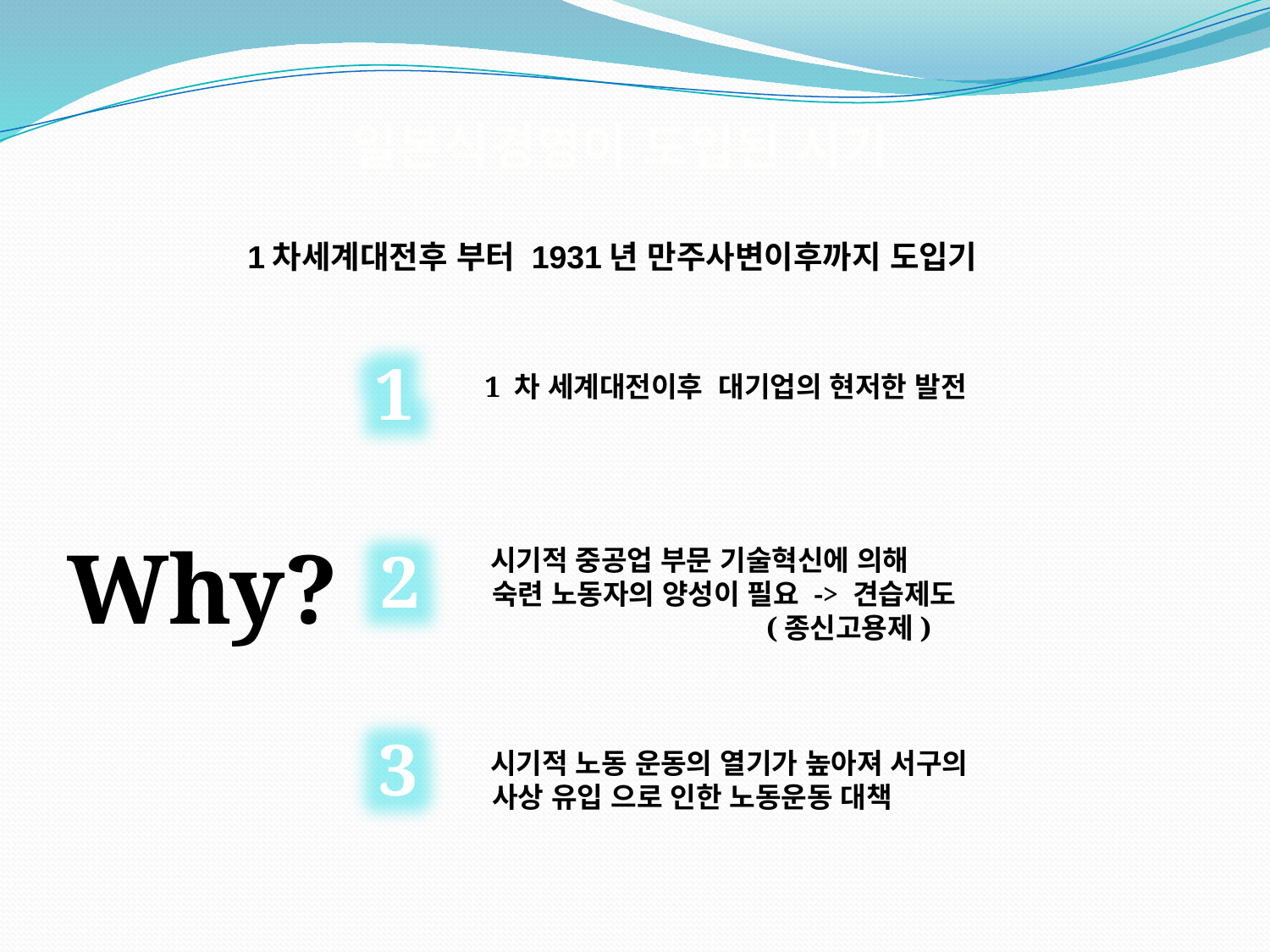

일본식경영이 도입된 시기
1차세계대전후 부터 1931년 만주사변이후까지 도입기
1
 1 차 세계대전이후  대기업의 현저한 발전
2
Why?
 시기적 중공업 부문 기술혁신에 의해
 숙련 노동자의 양성이 필요 -> 견습제도
                                       (종신고용제)
3
 시기적 노동 운동의 열기가 높아져 서구의
 사상 유입 으로 인한 노동운동 대책